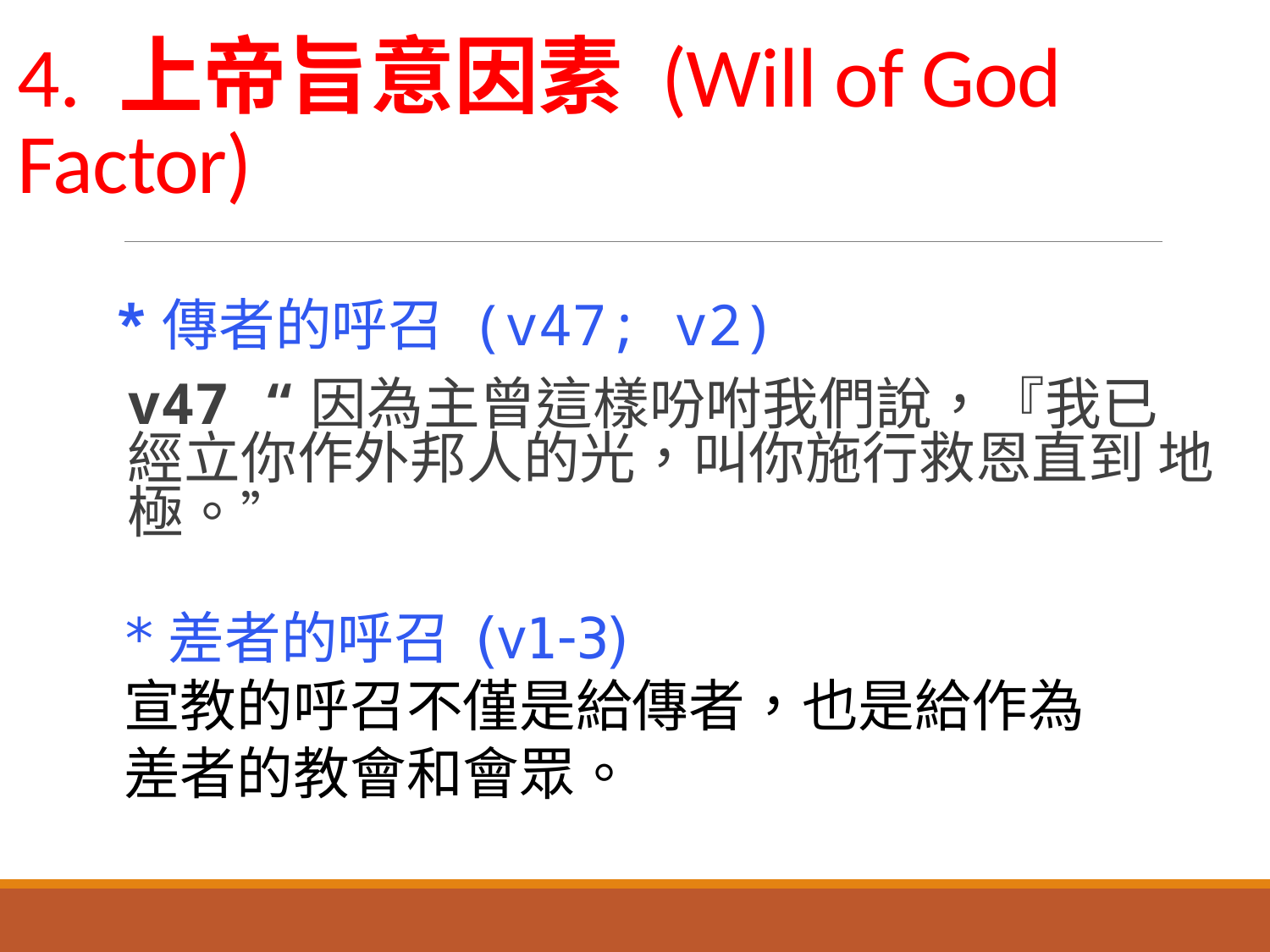

# 4. 上帝旨意因素 (Will of God Factor)
*傳者的呼召 (v47; v2)
v47 “因為主曾這樣吩咐我們說，『我已 經立你作外邦人的光，叫你施行救恩直到 地極。”
*差者的呼召 (v1-3)
宣教的呼召不僅是給傳者，也是給作為差者的教會和會眾。